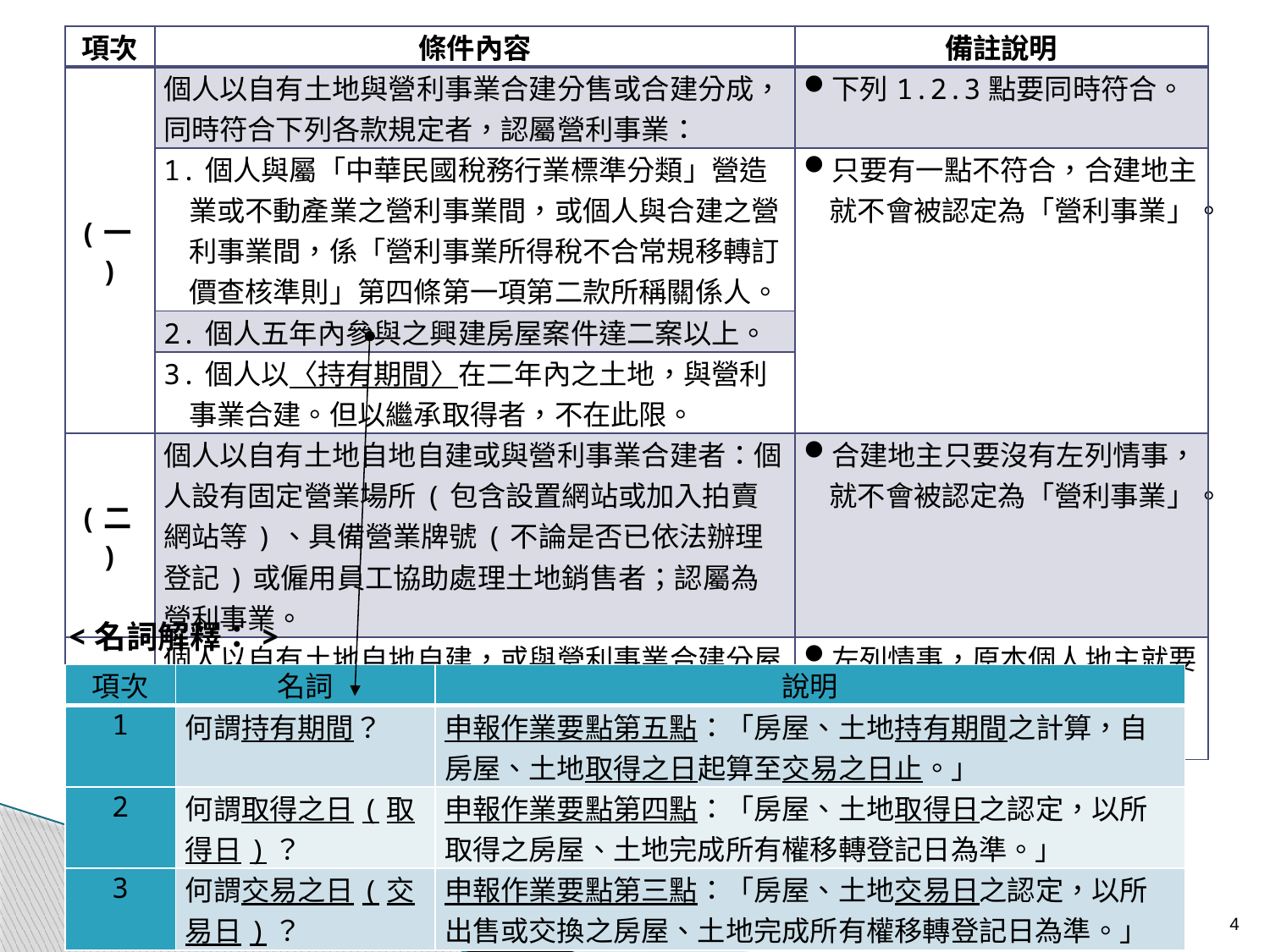

| 項次 | 條件內容 | 備註說明 |
| --- | --- | --- |
| (一) | 個人以自有土地與營利事業合建分售或合建分成，同時符合下列各款規定者，認屬營利事業： | 下列1.2.3點要同時符合。 |
|  | 1.個人與屬「中華民國稅務行業標準分類」營造業或不動產業之營利事業間，或個人與合建之營利事業間，係「營利事業所得稅不合常規移轉訂價查核準則」第四條第一項第二款所稱關係人。 | 只要有一點不符合，合建地主就不會被認定為「營利事業」。 |
|  | 2.個人五年內參與之興建房屋案件達二案以上。 |  |
|  | 3.個人以〈持有期間〉在二年內之土地，與營利事業合建。但以繼承取得者，不在此限。 |  |
| (二) | 個人以自有土地自地自建或與營利事業合建者：個人設有固定營業場所(包含設置網站或加入拍賣網站等)、具備營業牌號(不論是否已依法辦理登記)或僱用員工協助處理土地銷售者；認屬為營利事業。 | 合建地主只要沒有左列情事，就不會被認定為「營利事業」。 |
| (三) | 個人以自有土地自地自建，或與營利事業合建分屋類型，符合依加值型及非加值型營業稅法相關規定應辦理營業登記者，亦認屬營利事業。 | 左列情事，原本個人地主就要辦理營業登記(被認屬營利事業)。 |

<名詞解釋：>
| 項次 | 名詞 | 說明 |
| --- | --- | --- |
| 1 | 何謂持有期間？ | 申報作業要點第五點：「房屋、土地持有期間之計算，自房屋、土地取得之日起算至交易之日止。」 |
| 2 | 何謂取得之日(取得日)？ | 申報作業要點第四點：「房屋、土地取得日之認定，以所取得之房屋、土地完成所有權移轉登記日為準。」 |
| 3 | 何謂交易之日(交易日)？ | 申報作業要點第三點：「房屋、土地交易日之認定，以所出售或交換之房屋、土地完成所有權移轉登記日為準。」 |
4